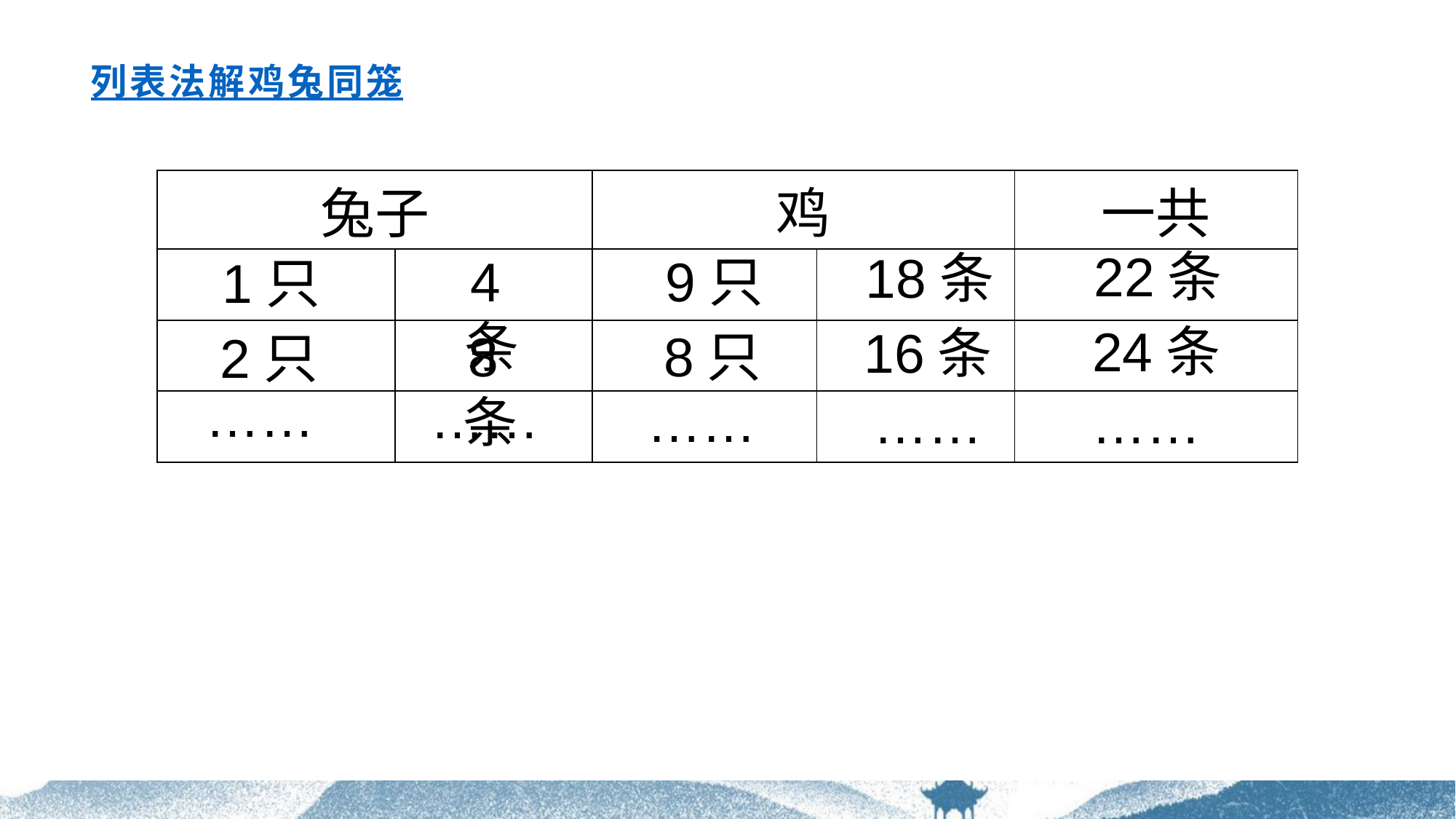

列表法解鸡兔同笼
| 兔子 |  | 鸡 |  | 一共 |
| --- | --- | --- | --- | --- |
|  |  |  |  |  |
|  |  |  |  |  |
|  |  |  |  |  |
22条
18条
4条
9只
1只
24条
16条
8条
8只
2只
 ……
 ……
 ……
 ……
 ……